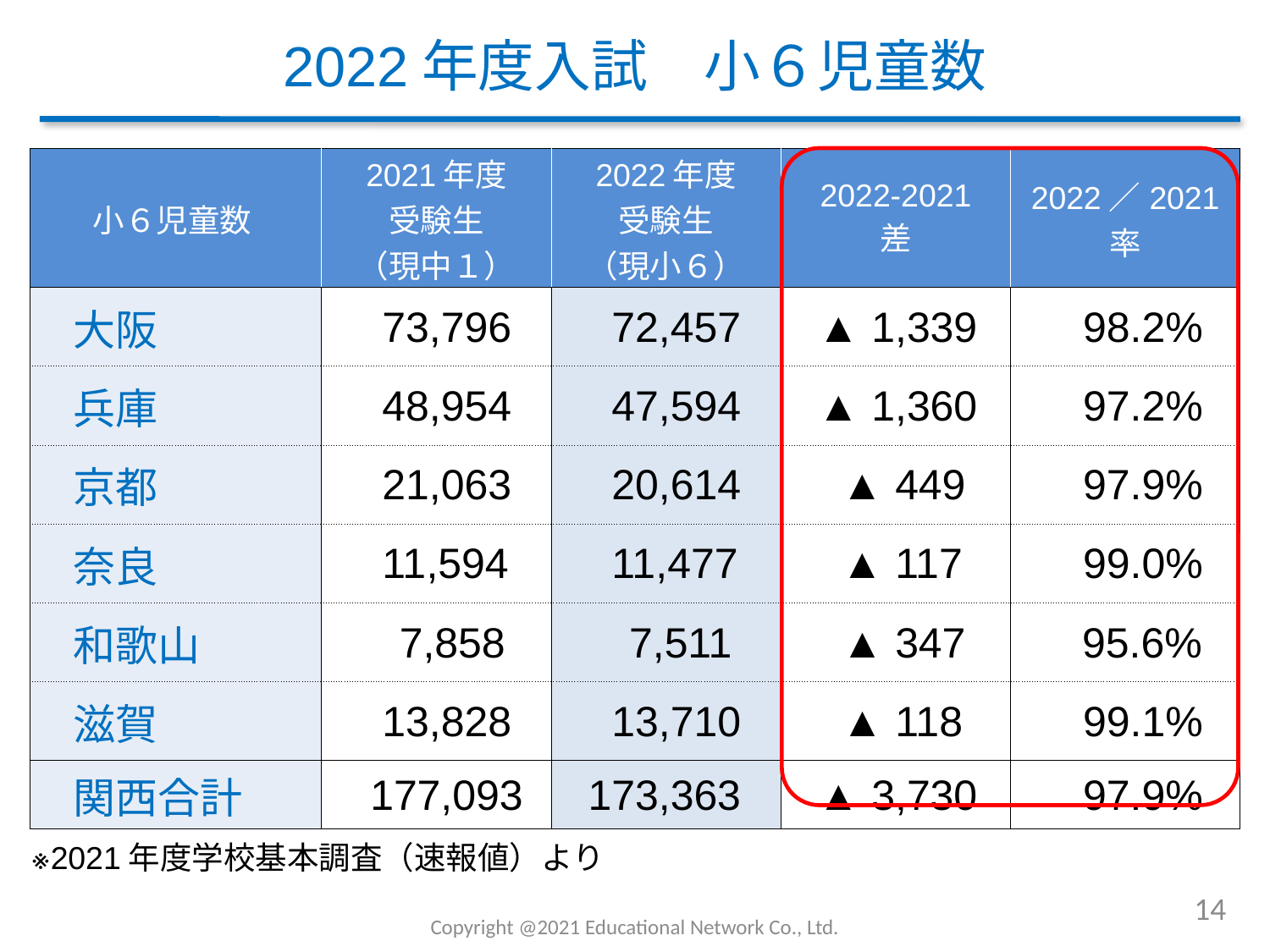

# 2022年度入試　小６児童数

| 小６児童数 | 2021年度 受験生 （現中１） | 2022年度 受験生 （現小６） | 2022-2021 差 | 2022／2021 率 |
| --- | --- | --- | --- | --- |
| 大阪 | 73,796 | 72,457 | ▲ 1,339 | 98.2% |
| 兵庫 | 48,954 | 47,594 | ▲ 1,360 | 97.2% |
| 京都 | 21,063 | 20,614 | ▲ 449 | 97.9% |
| 奈良 | 11,594 | 11,477 | ▲ 117 | 99.0% |
| 和歌山 | 7,858 | 7,511 | ▲ 347 | 95.6% |
| 滋賀 | 13,828 | 13,710 | ▲ 118 | 99.1% |
| 関西合計 | 177,093 | 173,363 | ▲ 3,730 | 97.9% |
※2021年度学校基本調査（速報値）より
14
Copyright @2021 Educational Network Co., Ltd.